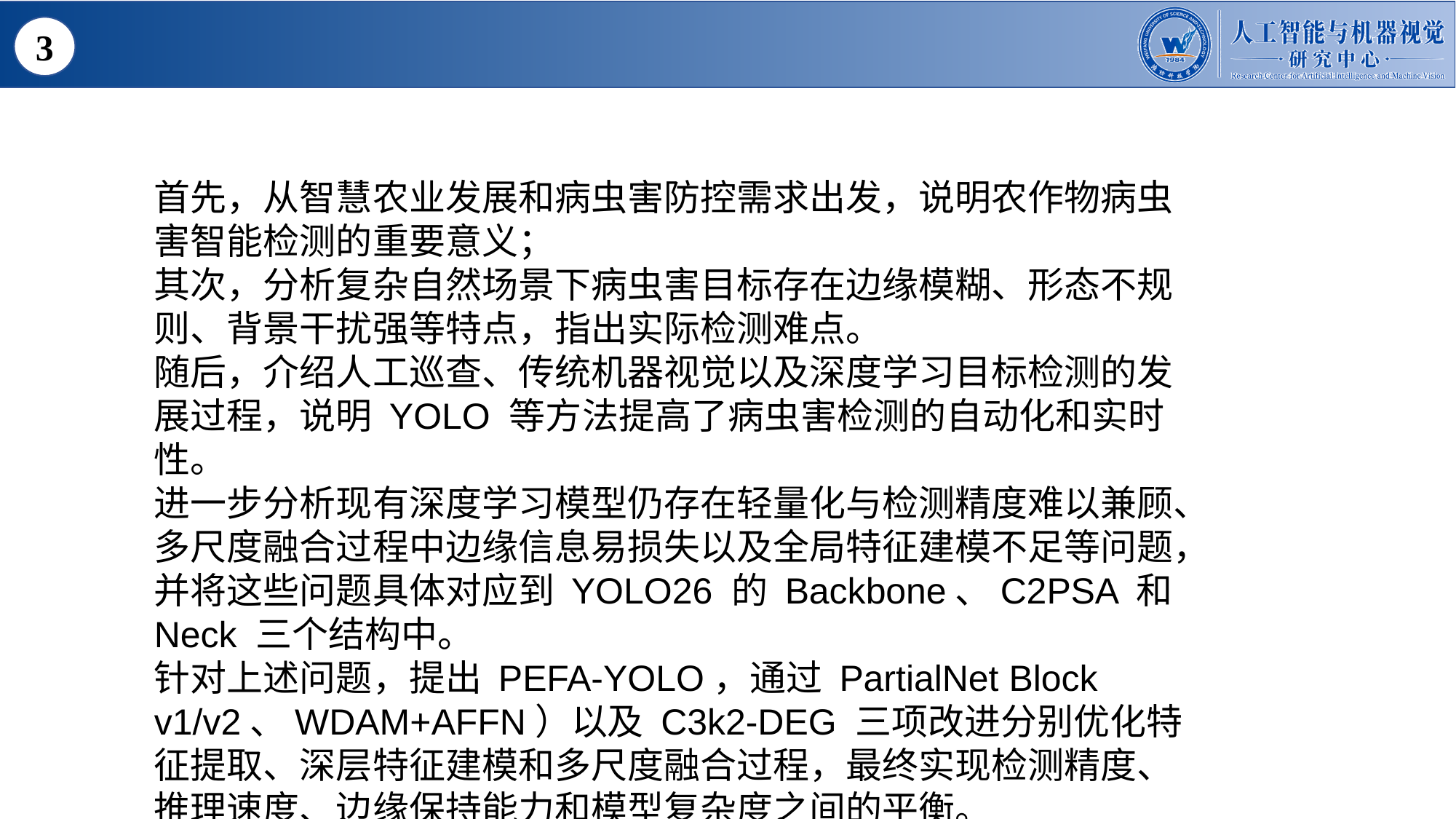

3
首先，从智慧农业发展和病虫害防控需求出发，说明农作物病虫害智能检测的重要意义；
其次，分析复杂自然场景下病虫害目标存在边缘模糊、形态不规则、背景干扰强等特点，指出实际检测难点。
随后，介绍人工巡查、传统机器视觉以及深度学习目标检测的发展过程，说明 YOLO 等方法提高了病虫害检测的自动化和实时性。
进一步分析现有深度学习模型仍存在轻量化与检测精度难以兼顾、多尺度融合过程中边缘信息易损失以及全局特征建模不足等问题，并将这些问题具体对应到 YOLO26 的 Backbone、C2PSA 和 Neck 三个结构中。
针对上述问题，提出 PEFA-YOLO，通过 PartialNet Block v1/v2、WDAM+AFFN）以及 C3k2-DEG 三项改进分别优化特征提取、深层特征建模和多尺度融合过程，最终实现检测精度、推理速度、边缘保持能力和模型复杂度之间的平衡。
14